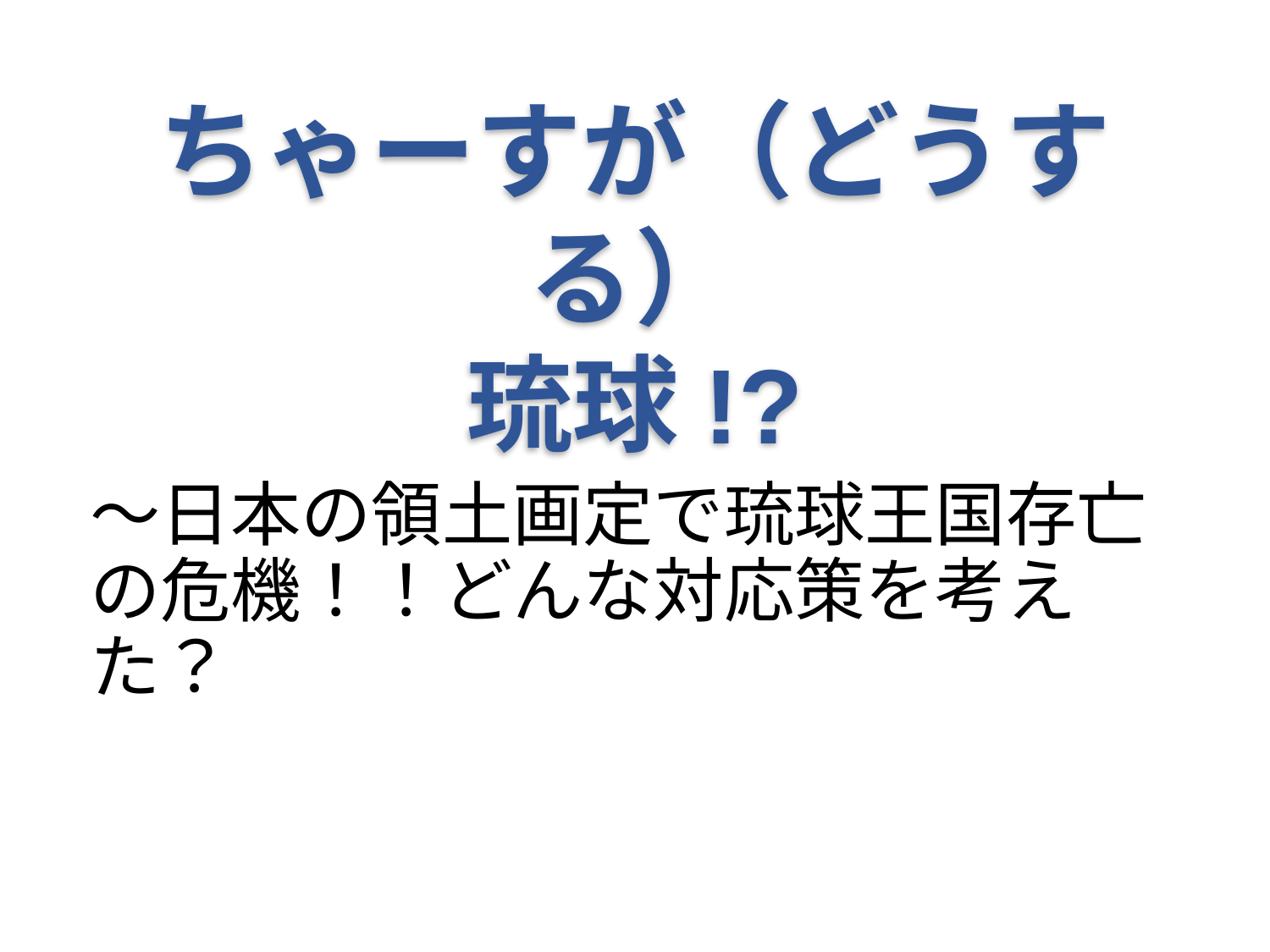

ちゃーすが（どうする）
琉球!?
～日本の領土画定で琉球王国存亡の危機！！どんな対応策を考えた？